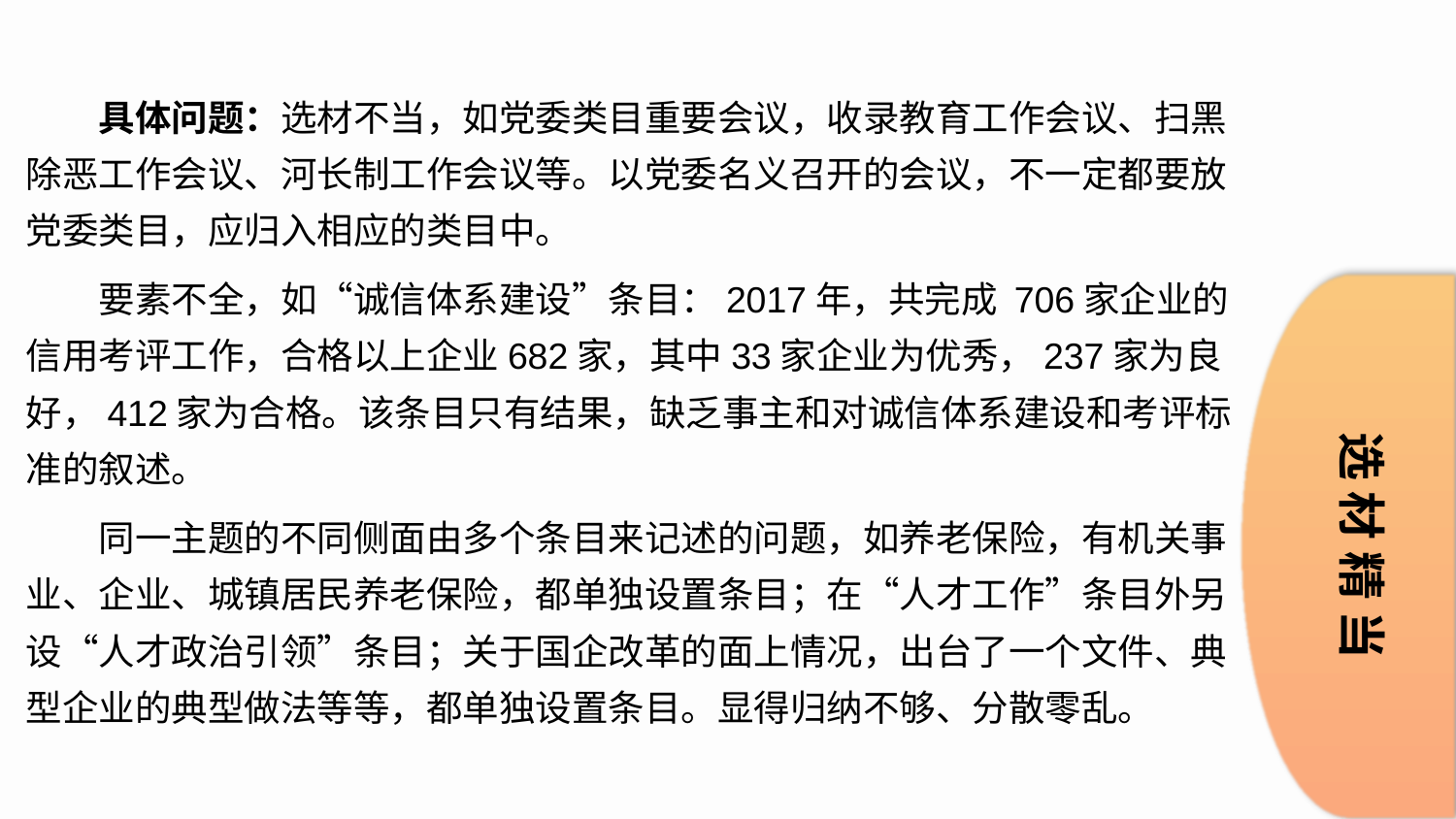

具体问题：选材不当，如党委类目重要会议，收录教育工作会议、扫黑除恶工作会议、河长制工作会议等。以党委名义召开的会议，不一定都要放党委类目，应归入相应的类目中。
要素不全，如“诚信体系建设”条目：2017年，共完成 706家企业的信用考评工作，合格以上企业682家，其中33家企业为优秀，237家为良好，412家为合格。该条目只有结果，缺乏事主和对诚信体系建设和考评标准的叙述。
同一主题的不同侧面由多个条目来记述的问题，如养老保险，有机关事业、企业、城镇居民养老保险，都单独设置条目；在“人才工作”条目外另设“人才政治引领”条目；关于国企改革的面上情况，出台了一个文件、典型企业的典型做法等等，都单独设置条目。显得归纳不够、分散零乱。
选 材 精 当